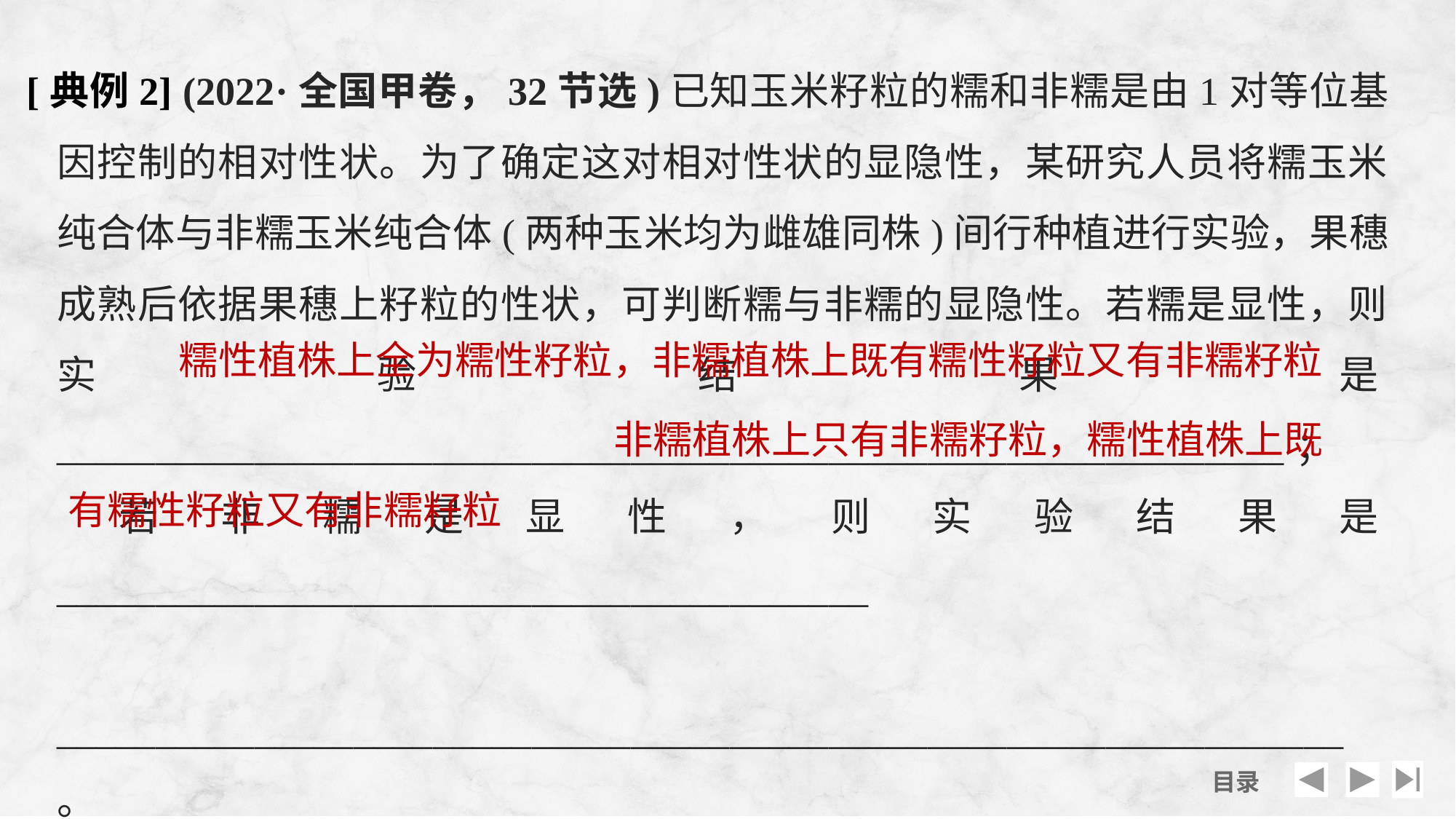

[典例2] (2022·全国甲卷，32节选)已知玉米籽粒的糯和非糯是由1对等位基因控制的相对性状。为了确定这对相对性状的显隐性，某研究人员将糯玉米纯合体与非糯玉米纯合体(两种玉米均为雌雄同株)间行种植进行实验，果穗成熟后依据果穗上籽粒的性状，可判断糯与非糯的显隐性。若糯是显性，则实验结果是______________________________________________________________；
	若非糯是显性，则实验结果是_________________________________________
	_________________________________________________________________。
糯性植株上全为糯性籽粒，非糯植株上既有糯性籽粒又有非糯籽粒
					非糯植株上只有非糯籽粒，糯性植株上既有糯性籽粒又有非糯籽粒